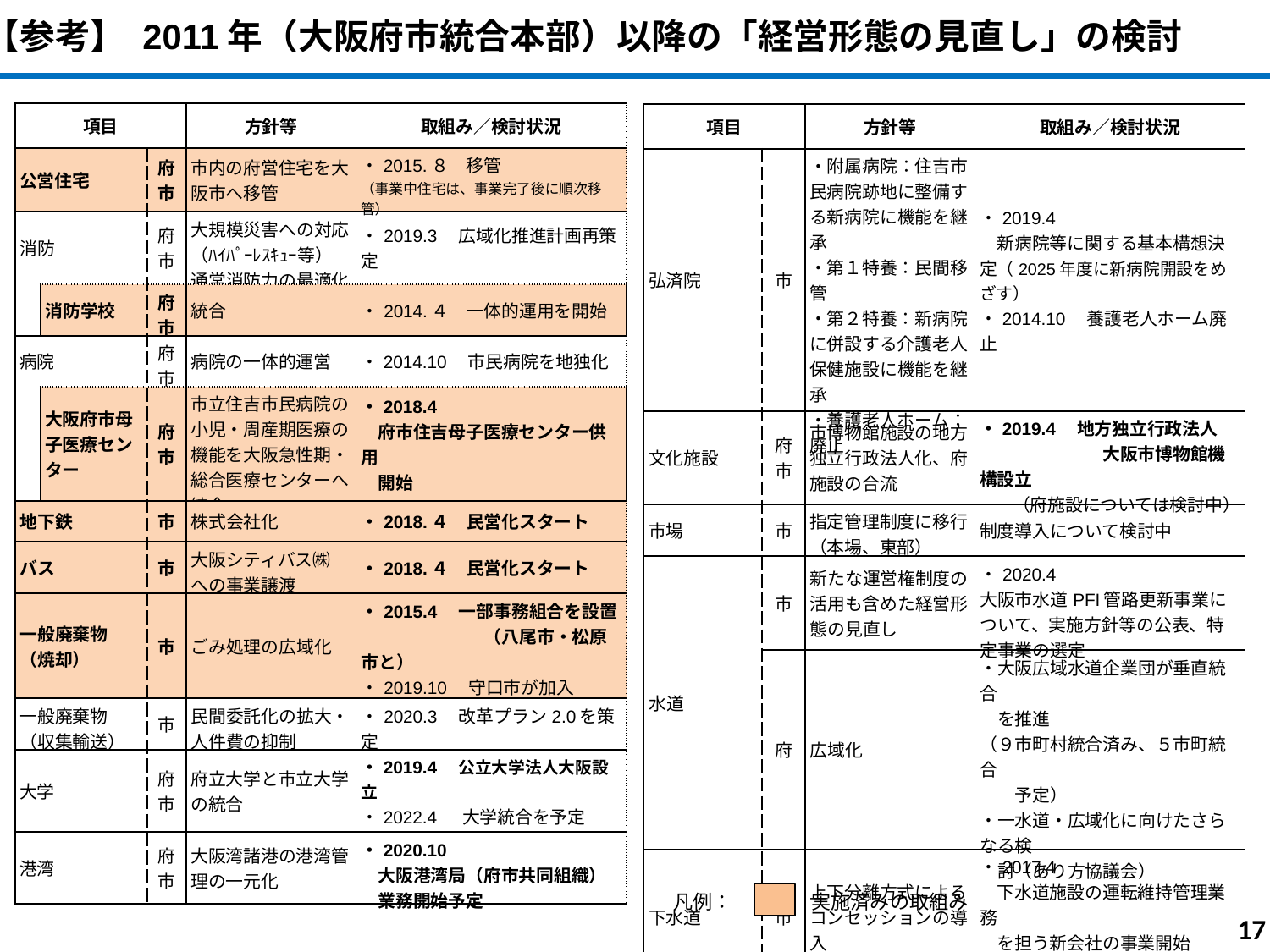

【参考】 2011年（大阪府市統合本部）以降の「経営形態の見直し」の検討
| 項目 |  |  | 方針等 | 取組み／検討状況 |
| --- | --- | --- | --- | --- |
| 公営住宅 |  | 府 市 | 市内の府営住宅を大阪市へ移管 | ・2015.８　移管 （事業中住宅は、事業完了後に順次移管） |
| 消防 |  | 府 市 | 大規模災害への対応（ﾊｲﾊﾟｰﾚｽｷｭｰ等） 通常消防力の最適化 | ・2019.3　広域化推進計画再策定 |
|  | 消防学校 | 府 市 | 統合 | ・2014.４　一体的運用を開始 |
| 病院 |  | 府 市 | 病院の一体的運営 | ・2014.10　市民病院を地独化 |
|  | 大阪府市母子医療センター | 府 市 | 市立住吉市民病院の小児・周産期医療の機能を大阪急性期・総合医療センターへ統合 | ・2018.4　 　府市住吉母子医療センター供用 　開始 |
| 地下鉄 |  | 市 | 株式会社化 | ・2018.４　民営化スタート |
| バス |  | 市 | 大阪シティバス㈱ への事業譲渡 | ・2018.４　民営化スタート |
| 一般廃棄物 （焼却） |  | 市 | ごみ処理の広域化 | ・2015.4　一部事務組合を設置 　　　　　　　（八尾市・松原市と） ・2019.10　守口市が加入 |
| 一般廃棄物 （収集輸送） |  | 市 | 民間委託化の拡大・人件費の抑制 | ・2020.3　改革プラン2.0を策定 |
| 大学 |  | 府 市 | 府立大学と市立大学の統合 | ・2019.4　公立大学法人大阪設立 ・2022.4　 大学統合を予定 |
| 港湾 |  | 府 市 | 大阪湾諸港の港湾管理の一元化 | ・2020.10　 　大阪港湾局（府市共同組織） 　業務開始予定 |
| 項目 |  | 方針等 | 取組み／検討状況 |
| --- | --- | --- | --- |
| 弘済院 | 市 | ・附属病院：住吉市民病院跡地に整備する新病院に機能を継承 ・第１特養：民間移管 ・第２特養：新病院に併設する介護老人保健施設に機能を継承 ・養護老人ホーム：廃止 | ・2019.4　 　新病院等に関する基本構想決定（2025年度に新病院開設をめざす） ・2014.10　養護老人ホーム廃止 |
| 文化施設 | 府 市 | 市博物館施設の地方独立行政法人化、府施設の合流 | ・2019.4　地方独立行政法人 　　　　　　　大阪市博物館機構設立 （府施設については検討中） |
| 市場 | 市 | 指定管理制度に移行（本場、東部） | 制度導入について検討中 |
| 水道 | 市 | 新たな運営権制度の活用も含めた経営形態の見直し | ・2020.4　 大阪市水道PFI管路更新事業について、実施方針等の公表、特定事業の選定 |
|  | 府 | 広域化 | ・大阪広域水道企業団が垂直統合 　を推進 （９市町村統合済み、５市町統合 　　予定） ・一水道・広域化に向けたさらなる検　 　討（あり方協議会） |
| 下水道 | 市 | 上下分離方式によるコンセッションの導入 | ・2017.4　 　下水道施設の運転維持管理業務 　を担う新会社の事業開始 ・コンセッション導入に向けた検討 |
凡例：　　　　実施済みの取組み

17